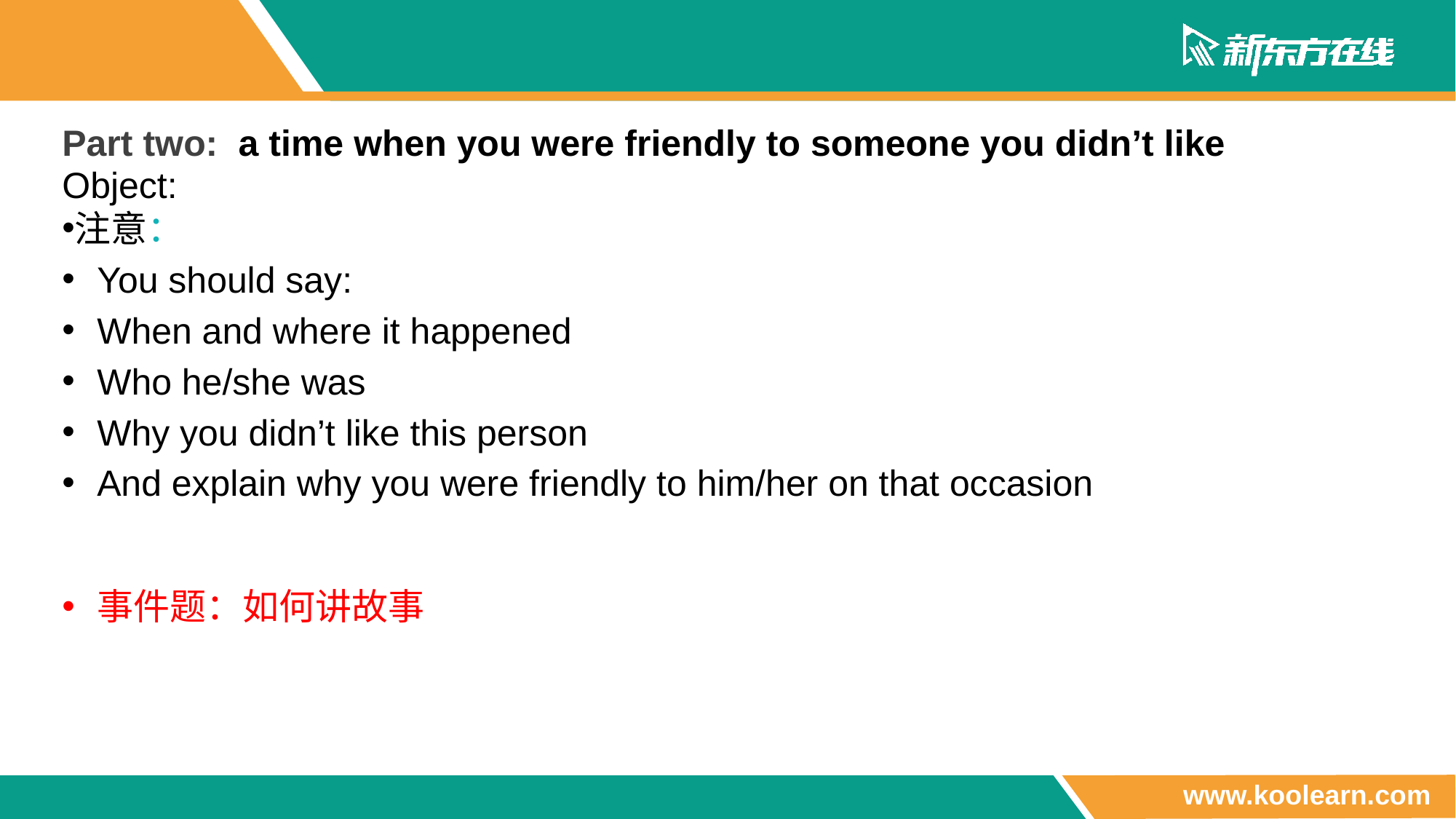

Part two:  a time when you were friendly to someone you didn’t like
Object:
注意：
You should say:
When and where it happened
Who he/she was
Why you didn’t like this person
And explain why you were friendly to him/her on that occasion

事件题：如何讲故事